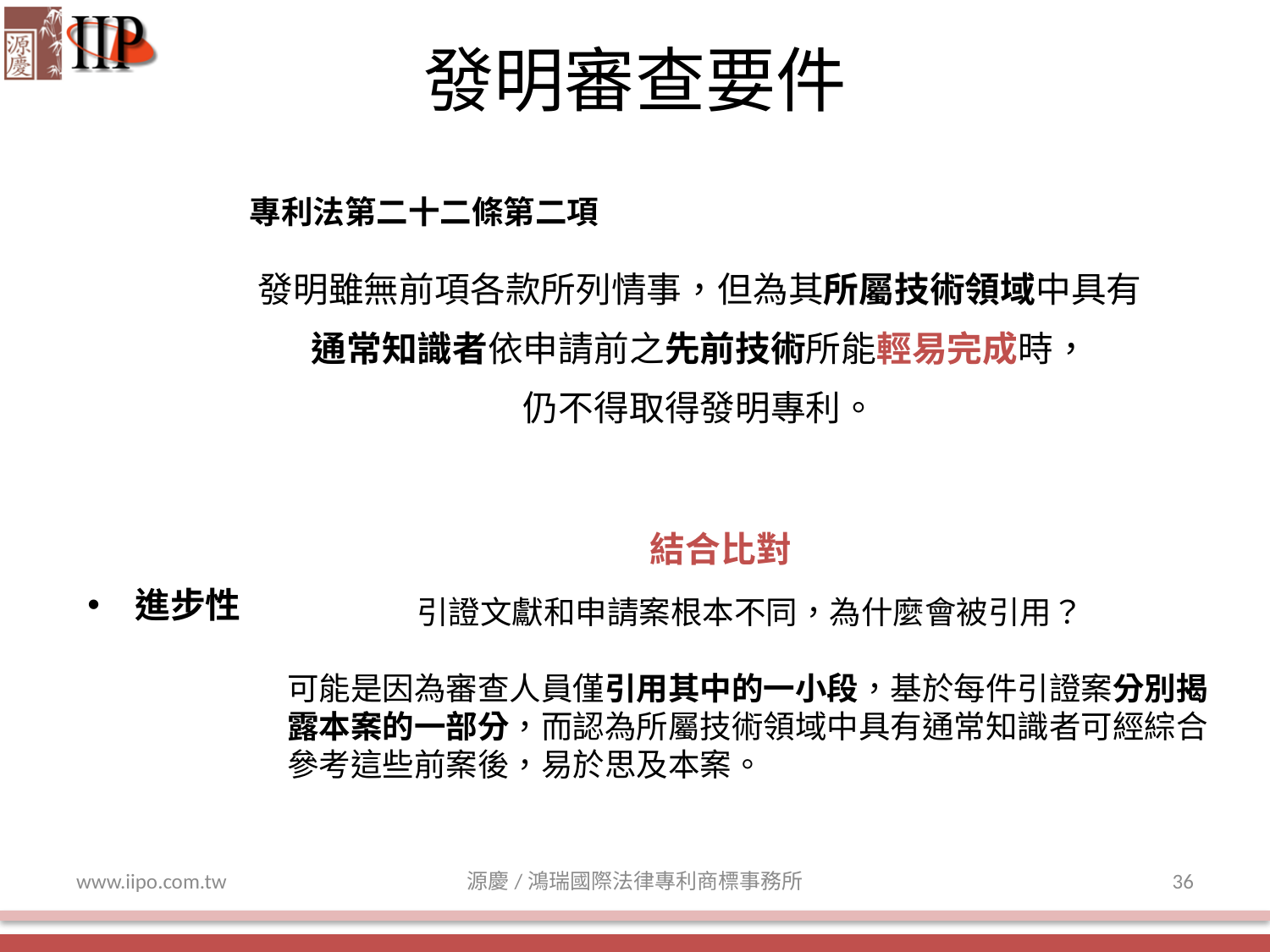

發明審查要件
專利法第二十二條第二項
發明雖無前項各款所列情事，但為其所屬技術領域中具有通常知識者依申請前之先前技術所能輕易完成時，
仍不得取得發明專利。

進步性

結合比對
引證文獻和申請案根本不同，為什麼會被引用？

可能是因為審查人員僅引用其中的一小段，基於每件引證案分別揭露本案的一部分，而認為所屬技術領域中具有通常知識者可經綜合參考這些前案後，易於思及本案。
www.iipo.com.tw
源慶/鴻瑞國際法律專利商標事務所
36